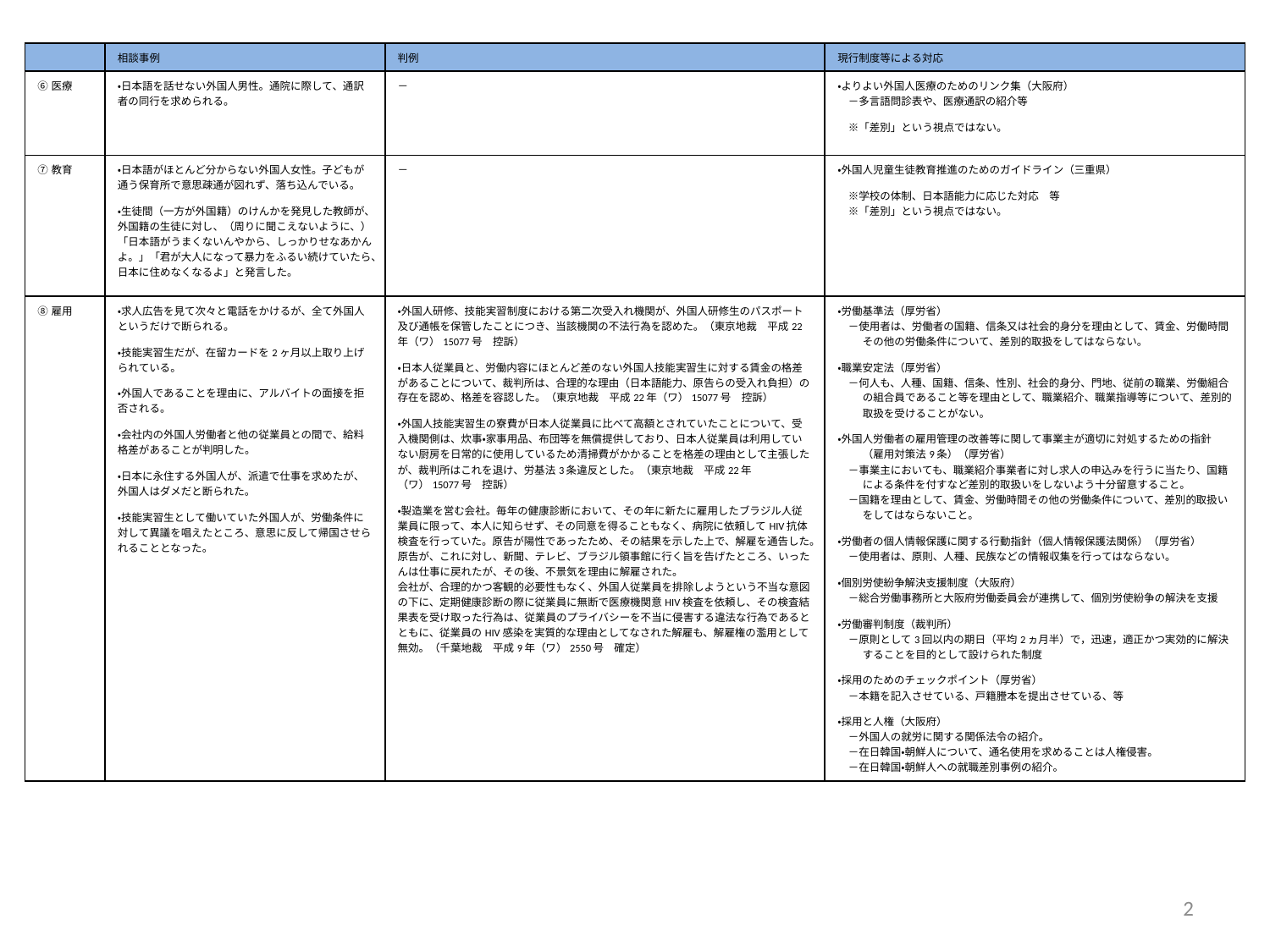

|  | 相談事例 | 判例 | 現行制度等による対応 |
| --- | --- | --- | --- |
| ⑥医療 | ・日本語を話せない外国人男性。通院に際して、通訳者の同行を求められる。 | － | ・よりよい外国人医療のためのリンク集（大阪府） 　－多言語問診表や、医療通訳の紹介等 　※「差別」という視点ではない。 |
| ⑦教育 | ・日本語がほとんど分からない外国人女性。子どもが通う保育所で意思疎通が図れず、落ち込んでいる。 ・生徒間（一方が外国籍）のけんかを発見した教師が、外国籍の生徒に対し、（周りに聞こえないように、）「日本語がうまくないんやから、しっかりせなあかんよ。」「君が大人になって暴力をふるい続けていたら、日本に住めなくなるよ」と発言した。 | － | ・外国人児童生徒教育推進のためのガイドライン（三重県） 　※学校の体制、日本語能力に応じた対応　等 　※「差別」という視点ではない。 |
| ⑧雇用 | ・求人広告を見て次々と電話をかけるが、全て外国人というだけで断られる。 ・技能実習生だが、在留カードを2ヶ月以上取り上げられている。 ・外国人であることを理由に、アルバイトの面接を拒否される。 ・会社内の外国人労働者と他の従業員との間で、給料格差があることが判明した。 ・日本に永住する外国人が、派遣で仕事を求めたが、外国人はダメだと断られた。 ・技能実習生として働いていた外国人が、労働条件に対して異議を唱えたところ、意思に反して帰国させられることとなった。 | ・外国人研修、技能実習制度における第二次受入れ機関が、外国人研修生のパスポート及び通帳を保管したことにつき、当該機関の不法行為を認めた。（東京地裁　平成22年（ワ）15077号　控訴） ・日本人従業員と、労働内容にほとんど差のない外国人技能実習生に対する賃金の格差があることについて、裁判所は、合理的な理由（日本語能力、原告らの受入れ負担）の存在を認め、格差を容認した。（東京地裁　平成22年（ワ）15077号　控訴） ・外国人技能実習生の寮費が日本人従業員に比べて高額とされていたことについて、受入機関側は、炊事・家事用品、布団等を無償提供しており、日本人従業員は利用していない厨房を日常的に使用しているため清掃費がかかることを格差の理由として主張したが、裁判所はこれを退け、労基法3条違反とした。（東京地裁　平成22年（ワ）15077号　控訴） ・製造業を営む会社。毎年の健康診断において、その年に新たに雇用したブラジル人従業員に限って、本人に知らせず、その同意を得ることもなく、病院に依頼してHIV抗体検査を行っていた。原告が陽性であったため、その結果を示した上で、解雇を通告した。原告が、これに対し、新聞、テレビ、ブラジル領事館に行く旨を告げたところ、いったんは仕事に戻れたが、その後、不景気を理由に解雇された。 会社が、合理的かつ客観的必要性もなく、外国人従業員を排除しようという不当な意図の下に、定期健康診断の際に従業員に無断で医療機関意HIV検査を依頼し、その検査結果表を受け取った行為は、従業員のプライバシーを不当に侵害する違法な行為であるとともに、従業員のHIV感染を実質的な理由としてなされた解雇も、解雇権の濫用として無効。（千葉地裁　平成9年（ワ）2550号　確定） | ・労働基準法（厚労省） 　－使用者は、労働者の国籍、信条又は社会的身分を理由として、賃金、労働時間その他の労働条件について、差別的取扱をしてはならない。 ・職業安定法（厚労省） 　－何人も、人種、国籍、信条、性別、社会的身分、門地、従前の職業、労働組合の組合員であること等を理由として、職業紹介、職業指導等について、差別的取扱を受けることがない。 ・外国人労働者の雇用管理の改善等に関して事業主が適切に対処するための指針（雇用対策法9条）（厚労省） 　－事業主においても、職業紹介事業者に対し求人の申込みを行うに当たり、国籍による条件を付すなど差別的取扱いをしないよう十分留意すること。 　－国籍を理由として、賃金、労働時間その他の労働条件について、差別的取扱いをしてはならないこと。 ・労働者の個人情報保護に関する行動指針（個人情報保護法関係）（厚労省） 　－使用者は、原則、人種、民族などの情報収集を行ってはならない。 ・個別労使紛争解決支援制度（大阪府） 　－総合労働事務所と大阪府労働委員会が連携して、個別労使紛争の解決を支援 ・労働審判制度（裁判所） 　－原則として3回以内の期日（平均2ヵ月半）で，迅速，適正かつ実効的に解決することを目的として設けられた制度 ・採用のためのチェックポイント（厚労省） 　－本籍を記入させている、戸籍謄本を提出させている、等 ・採用と人権（大阪府） 　－外国人の就労に関する関係法令の紹介。 　－在日韓国・朝鮮人について、通名使用を求めることは人権侵害。 　－在日韓国・朝鮮人への就職差別事例の紹介。 |
2